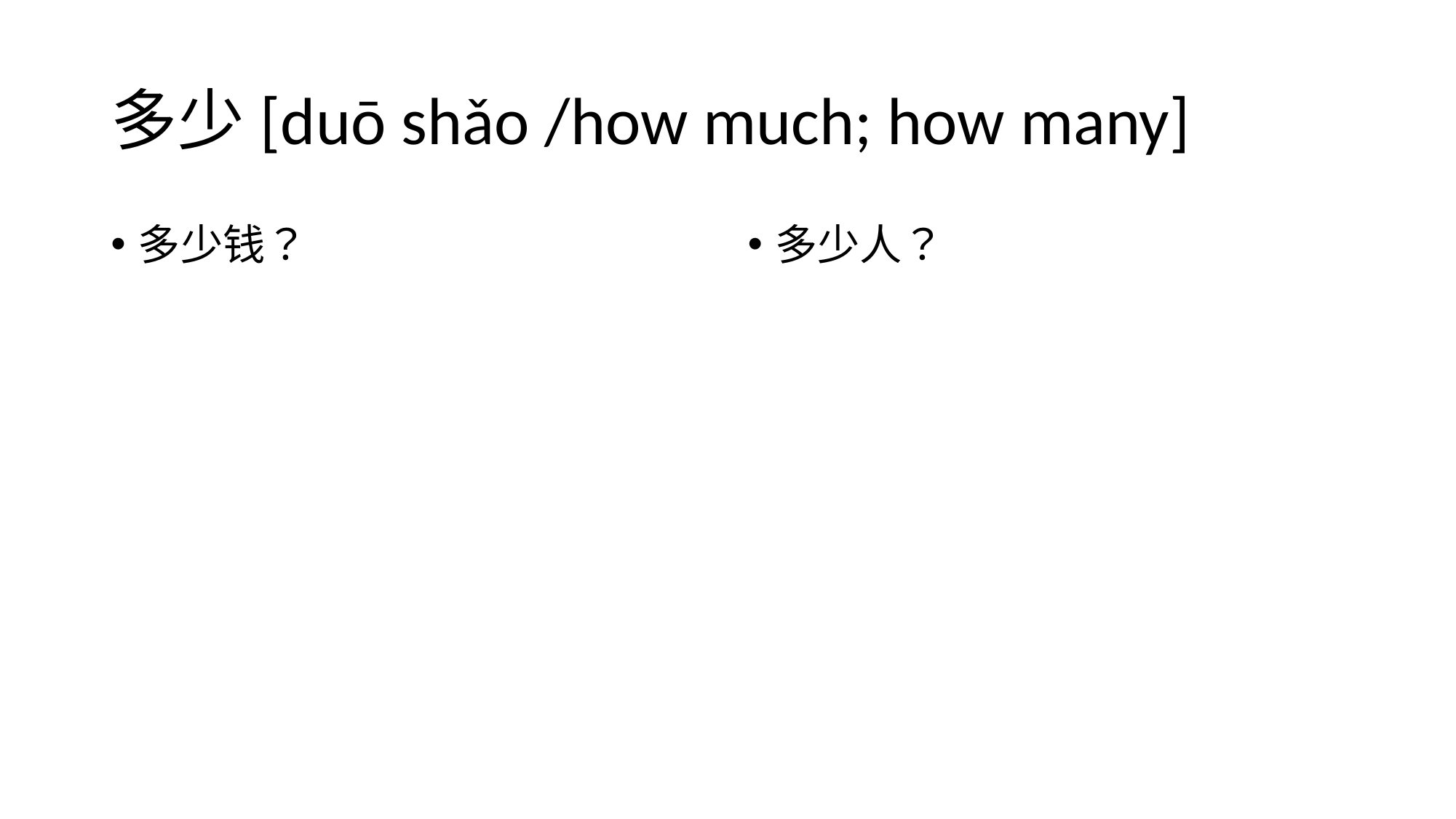

# 多少[duō shǎo /how much; how many]
多少钱？

多少人？